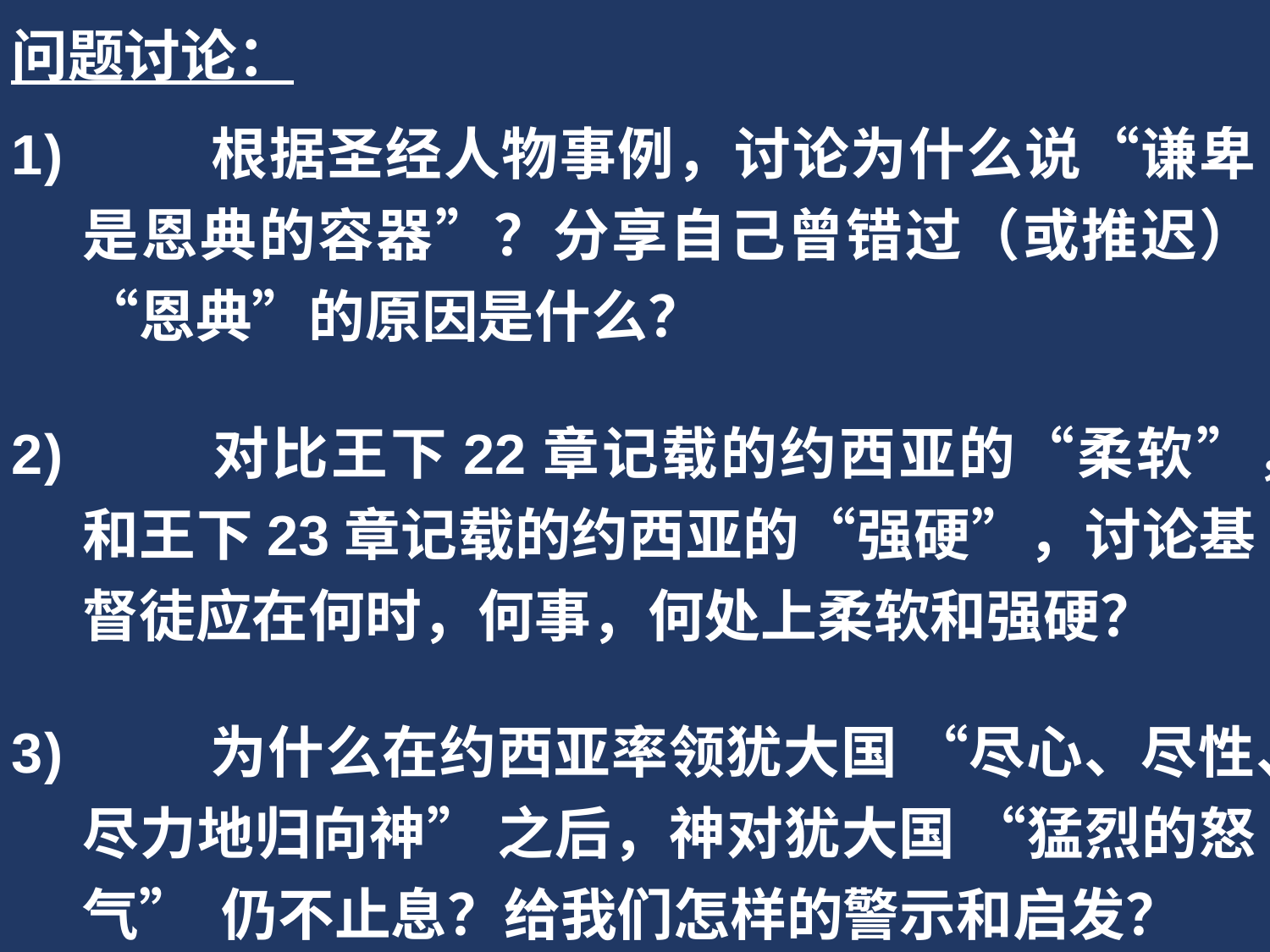

问题讨论：
	根据圣经人物事例，讨论为什么说“谦卑是恩典的容器”？分享自己曾错过（或推迟）“恩典”的原因是什么？

	对比王下22章记载的约西亚的“柔软”，和王下23章记载的约西亚的“强硬”，讨论基督徒应在何时，何事，何处上柔软和强硬？

	为什么在约西亚率领犹大国 “尽心、尽性、尽力地归向神” 之后，神对犹大国 “猛烈的怒气”  仍不止息？给我们怎样的警示和启发？